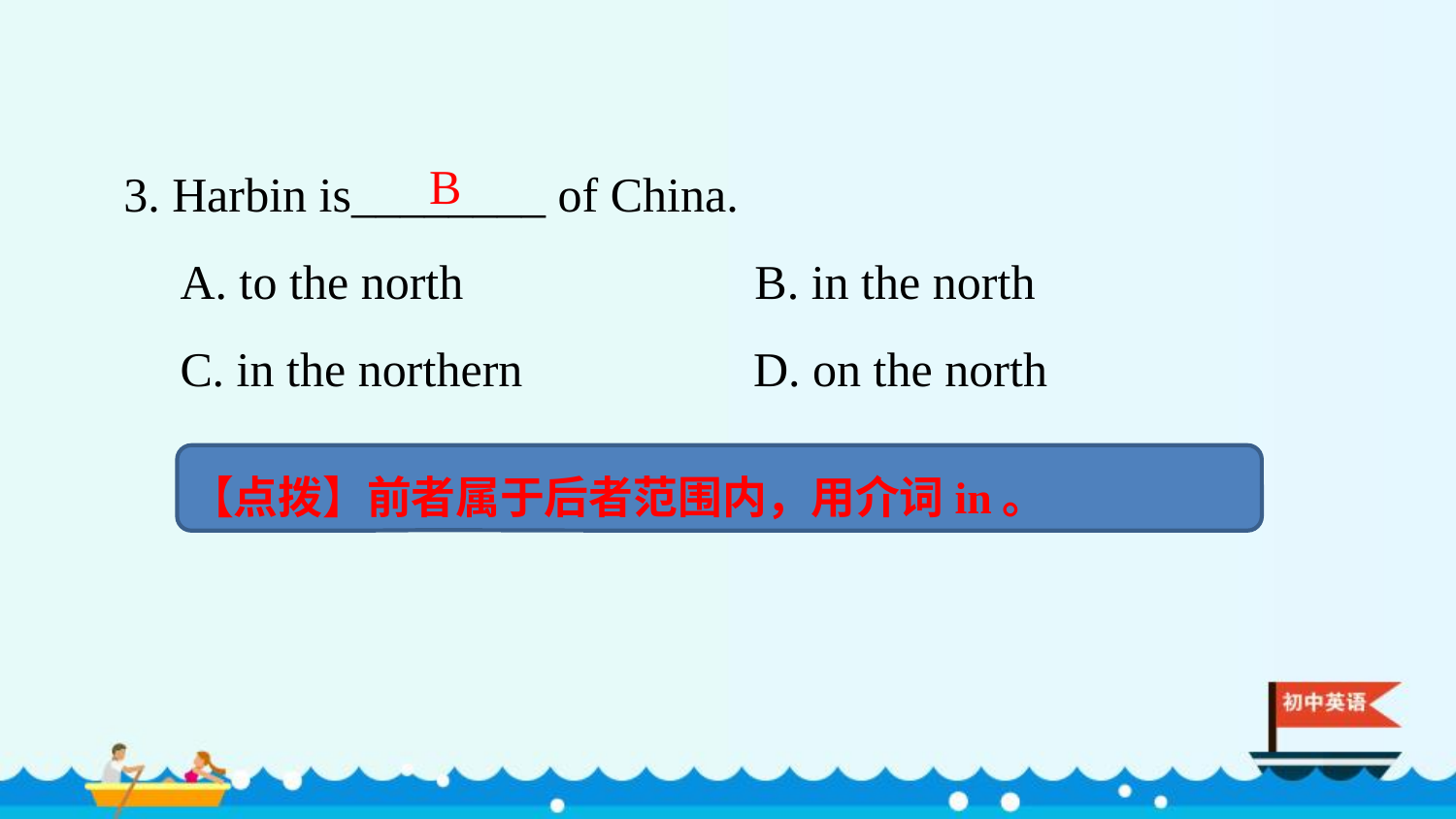

3. Harbin is________ of China.
A. to the north                        B. in the north
C. in the northern                   D. on the north

B

【点拨】前者属于后者范围内，用介词in。